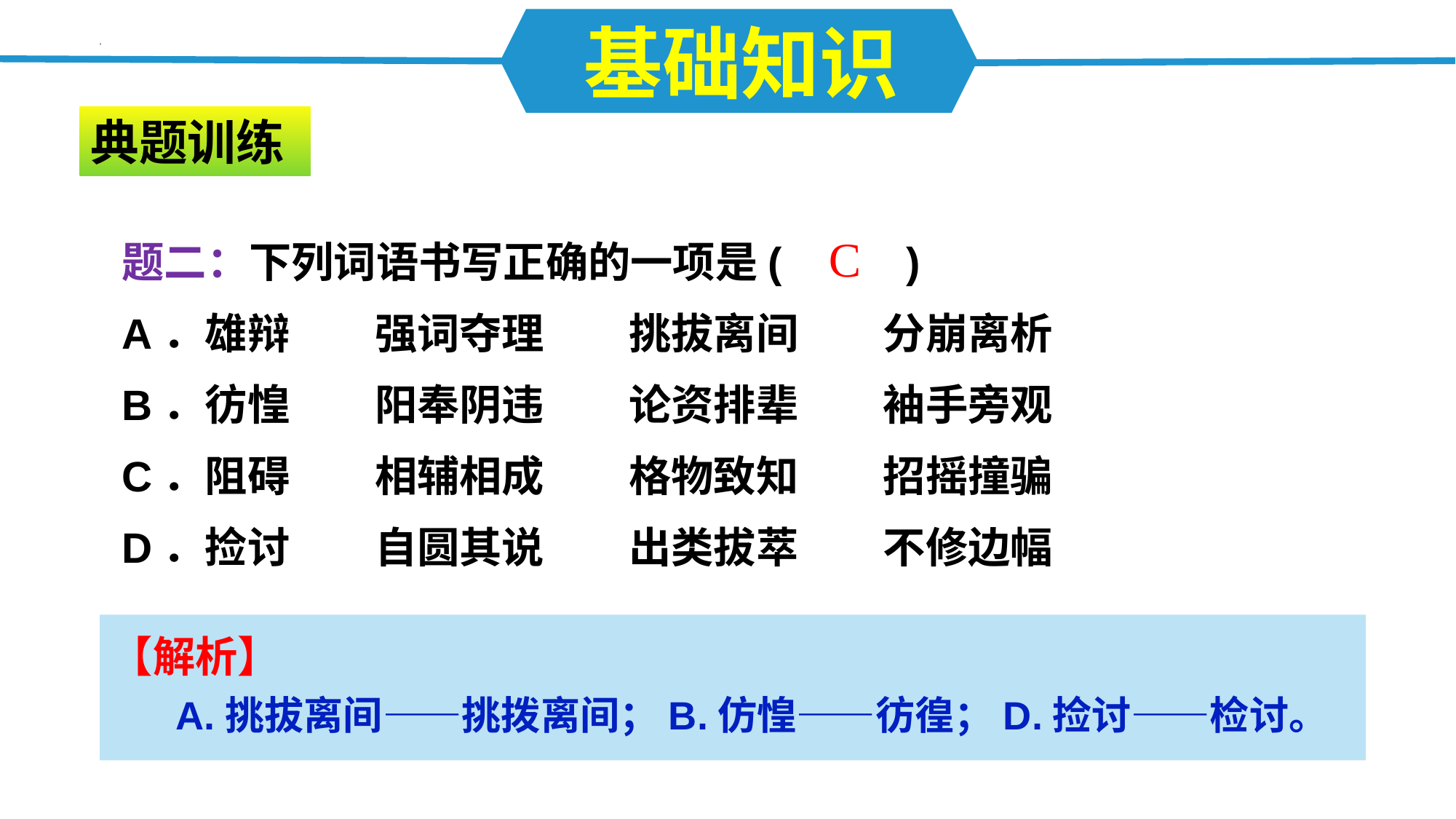

基础知识

典题训练
题二：下列词语书写正确的一项是(　  　)
A．雄辩　　强词夺理　　挑拔离间　　分崩离析
B．彷惶　　阳奉阴违　　论资排辈　　袖手旁观
C．阻碍　　相辅相成　　格物致知　　招摇撞骗
D．捡讨　　自圆其说　　出类拔萃　　不修边幅
C
【解析】
      A.挑拔离间——挑拨离间；B.仿惶——彷徨；D.捡讨——检讨。